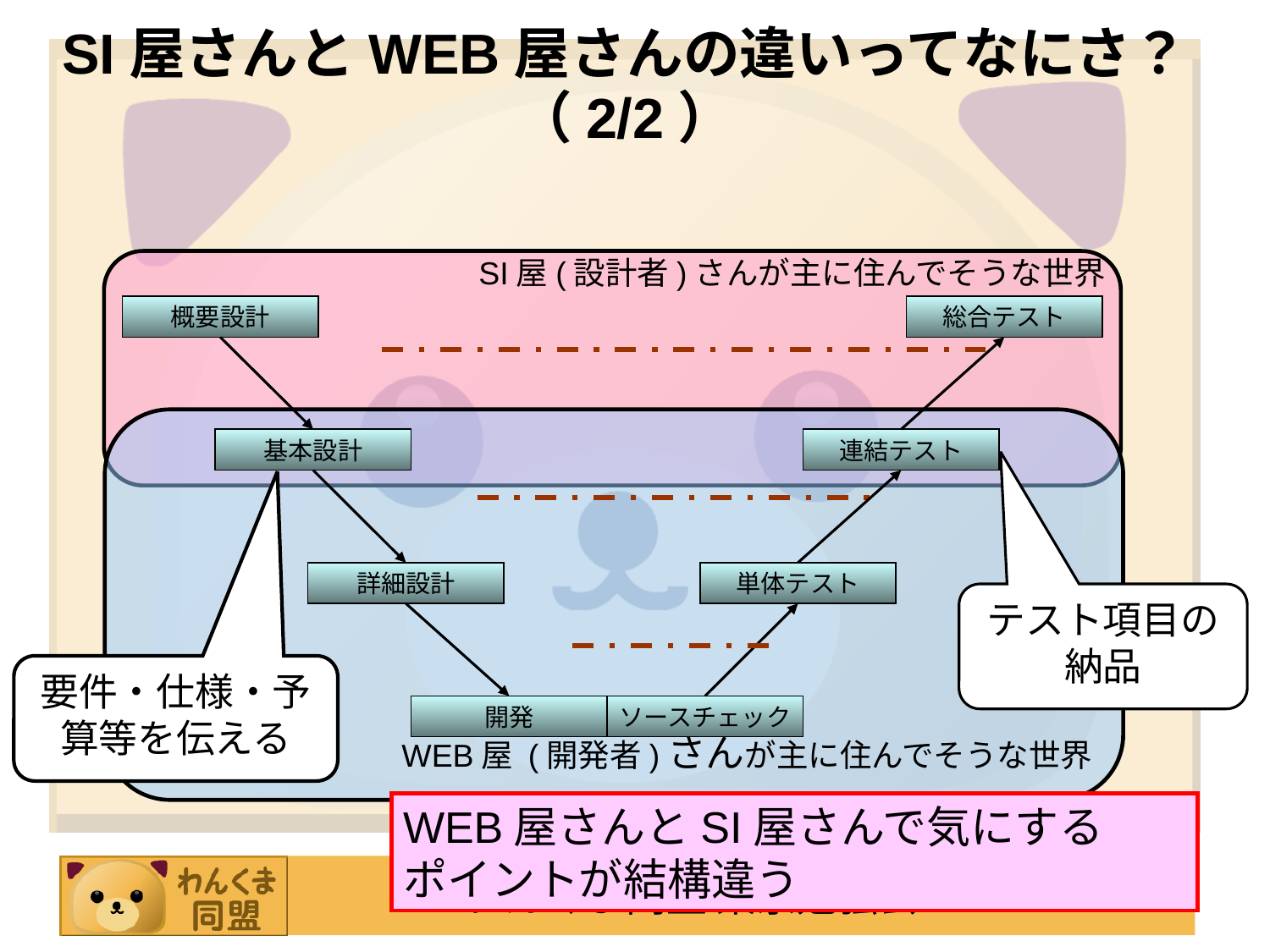

SI屋さんとWEB屋さんの違いってなにさ？（2/2）
SI屋(設計者)さんが主に住んでそうな世界

概要設計
総合テスト
WEB屋 (開発者)さんが主に住んでそうな世界
基本設計
連結テスト
詳細設計
単体テスト
テスト項目の納品
要件・仕様・予算等を伝える
開発
ソースチェック
WEB屋さんとSI屋さんで気にする
ポイントが結構違う